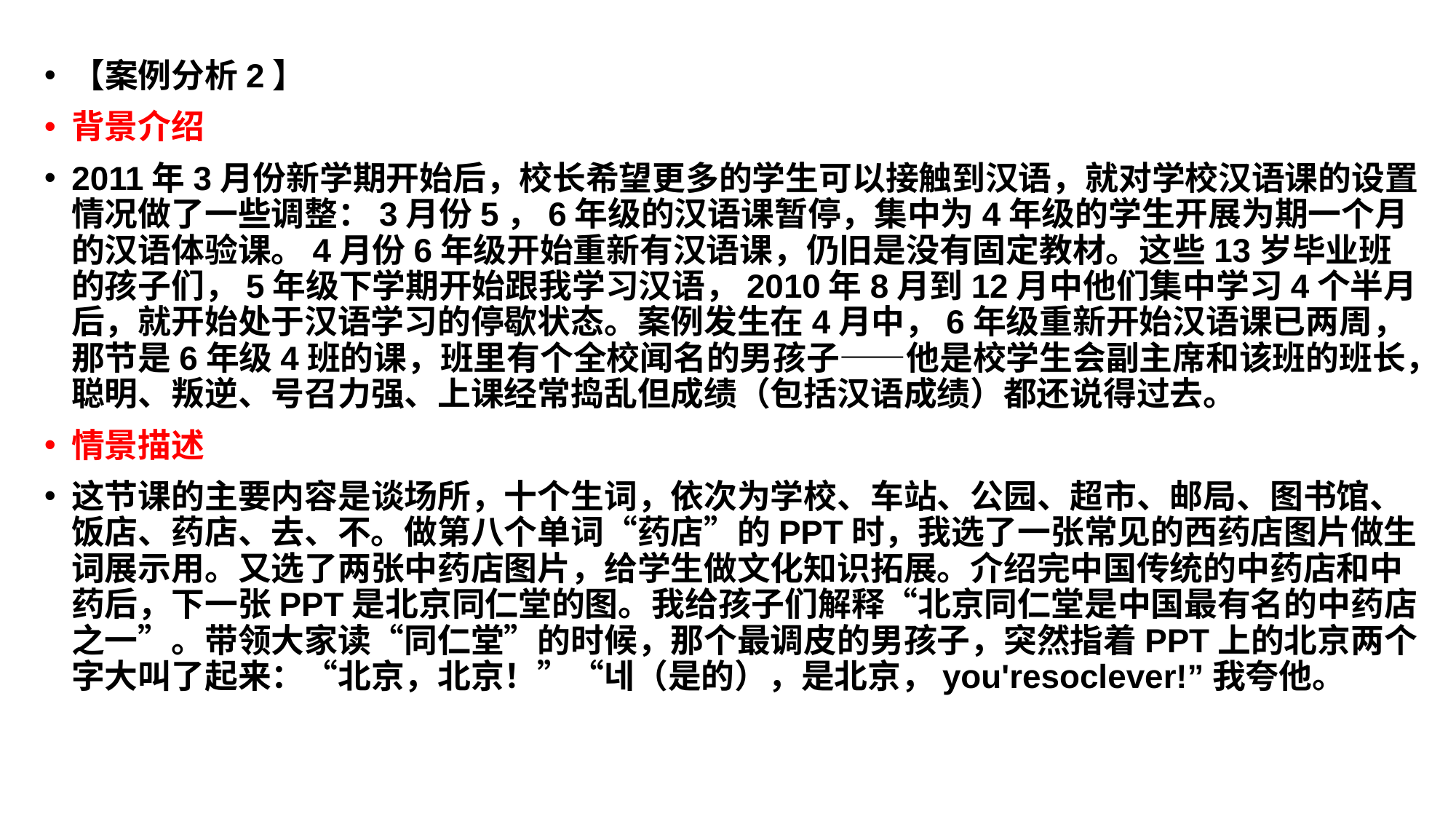

【案例分析2】
背景介绍
2011年3月份新学期开始后，校长希望更多的学生可以接触到汉语，就对学校汉语课的设置情况做了一些调整：3月份5，6年级的汉语课暂停，集中为4年级的学生开展为期一个月的汉语体验课。4月份6年级开始重新有汉语课，仍旧是没有固定教材。这些13岁毕业班的孩子们，5年级下学期开始跟我学习汉语，2010年8月到12月中他们集中学习4个半月后，就开始处于汉语学习的停歇状态。案例发生在4月中，6年级重新开始汉语课已两周，那节是6年级4班的课，班里有个全校闻名的男孩子——他是校学生会副主席和该班的班长，聪明、叛逆、号召力强、上课经常捣乱但成绩（包括汉语成绩）都还说得过去。
情景描述
这节课的主要内容是谈场所，十个生词，依次为学校、车站、公园、超市、邮局、图书馆、饭店、药店、去、不。做第八个单词“药店”的PPT时，我选了一张常见的西药店图片做生词展示用。又选了两张中药店图片，给学生做文化知识拓展。介绍完中国传统的中药店和中药后，下一张PPT是北京同仁堂的图。我给孩子们解释“北京同仁堂是中国最有名的中药店之一”。带领大家读“同仁堂”的时候，那个最调皮的男孩子，突然指着PPT上的北京两个字大叫了起来：“北京，北京！”“네（是的），是北京，you'resoclever!”我夸他。